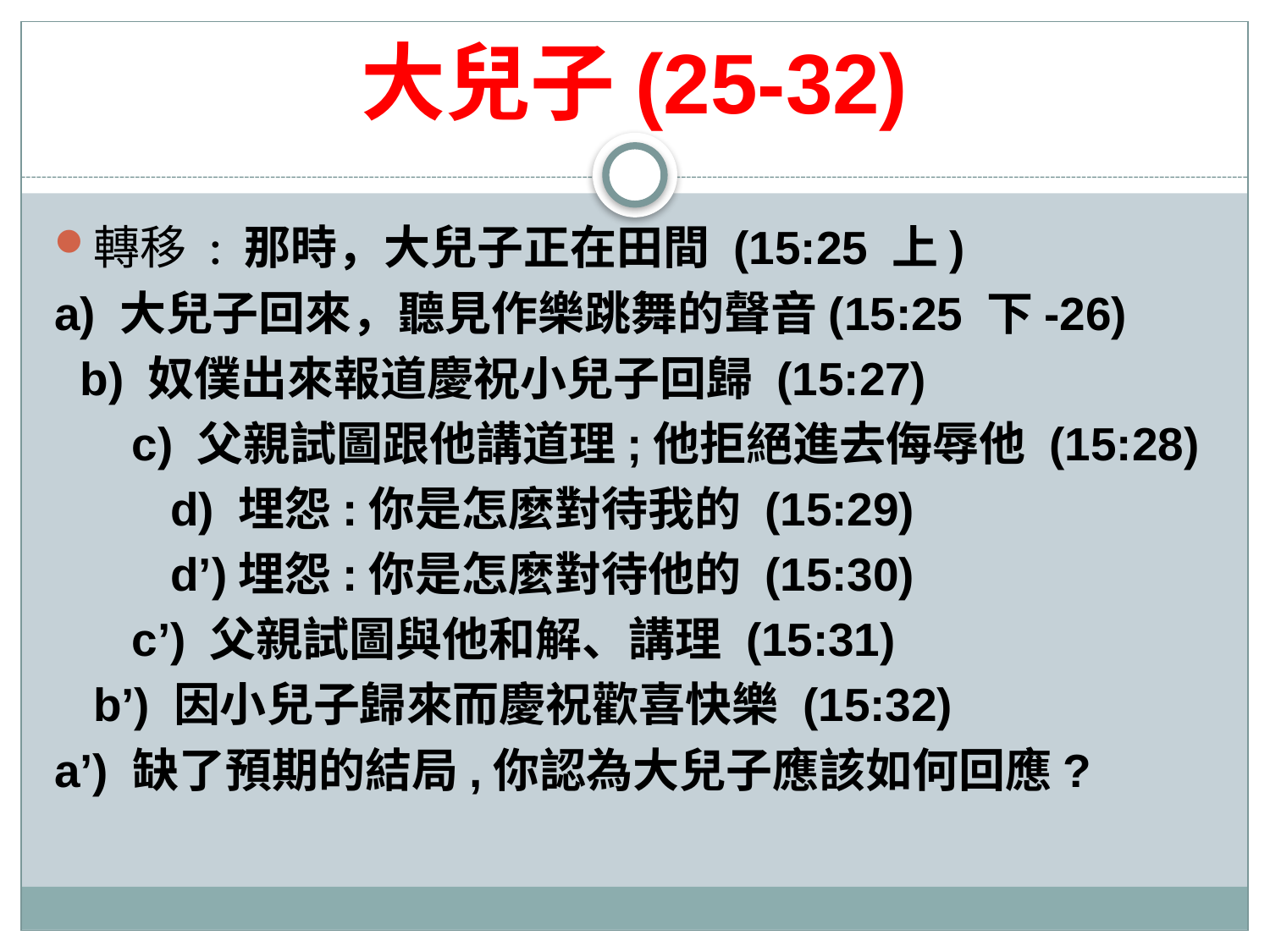

# 大兒子(25-32)
轉移 : 那時，大兒子正在田間 (15:25 上)
a) 大兒子回來，聽見作樂跳舞的聲音(15:25 下-26)
  b) 奴僕出來報道慶祝小兒子回歸 (15:27)
      c) 父親試圖跟他講道理;他拒絕進去侮辱他 (15:28)
         d) 埋怨:你是怎麼對待我的 (15:29)
         d’)埋怨:你是怎麼對待他的 (15:30)
      c’) 父親試圖與他和解、講理 (15:31)
   b’) 因小兒子歸來而慶祝歡喜快樂 (15:32)
a’) 缺了預期的結局,你認為大兒子應該如何回應?